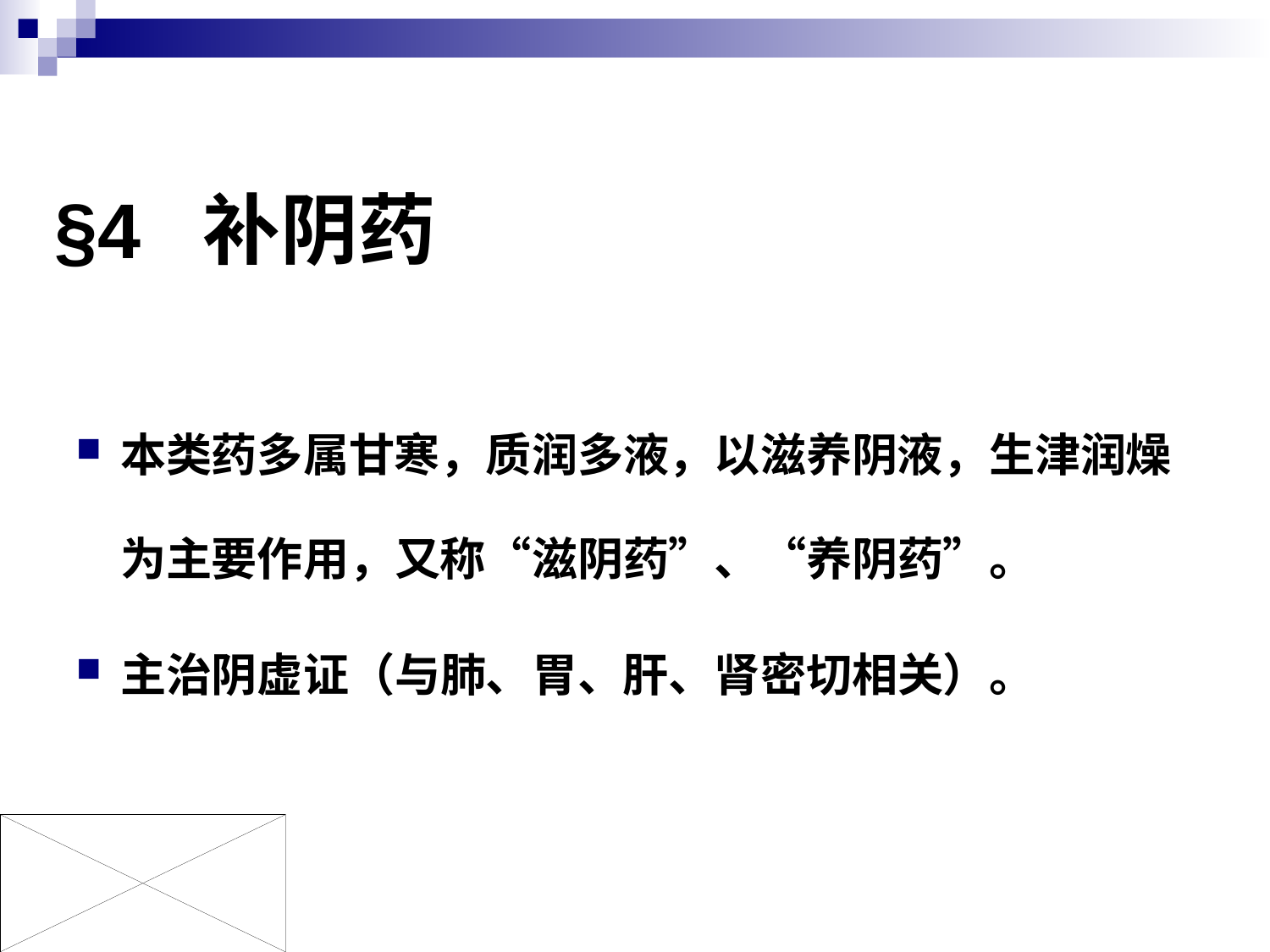

# §4  补阴药
本类药多属甘寒，质润多液，以滋养阴液，生津润燥为主要作用，又称“滋阴药”、“养阴药”。
主治阴虚证（与肺、胃、肝、肾密切相关）。